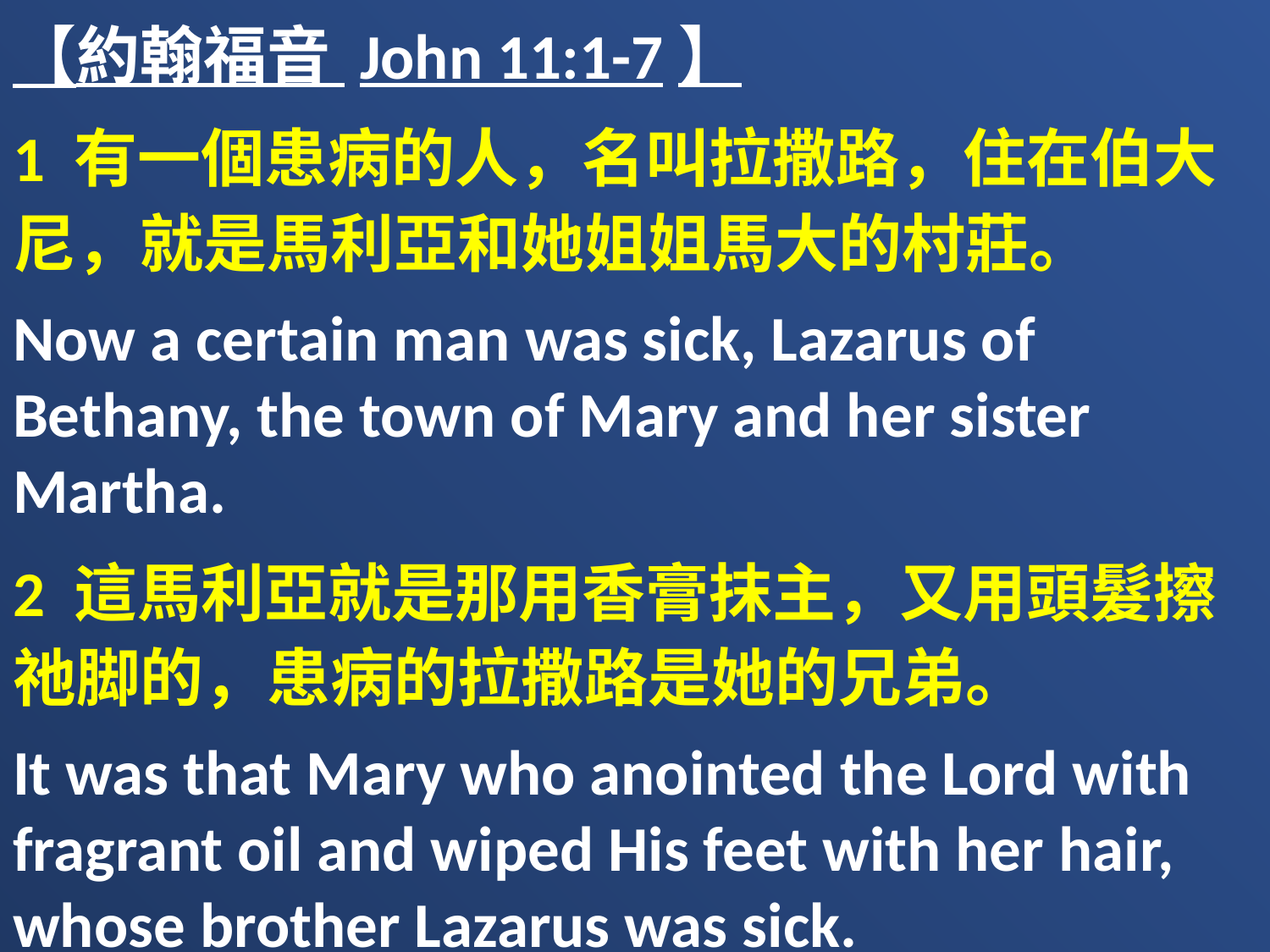

【約翰福音 John 11:1-7】
1 有一個患病的人，名叫拉撒路，住在伯大尼，就是馬利亞和她姐姐馬大的村莊。
Now a certain man was sick, Lazarus of Bethany, the town of Mary and her sister Martha.
2 這馬利亞就是那用香膏抹主，又用頭髮擦祂脚的，患病的拉撒路是她的兄弟。
It was that Mary who anointed the Lord with fragrant oil and wiped His feet with her hair, whose brother Lazarus was sick.